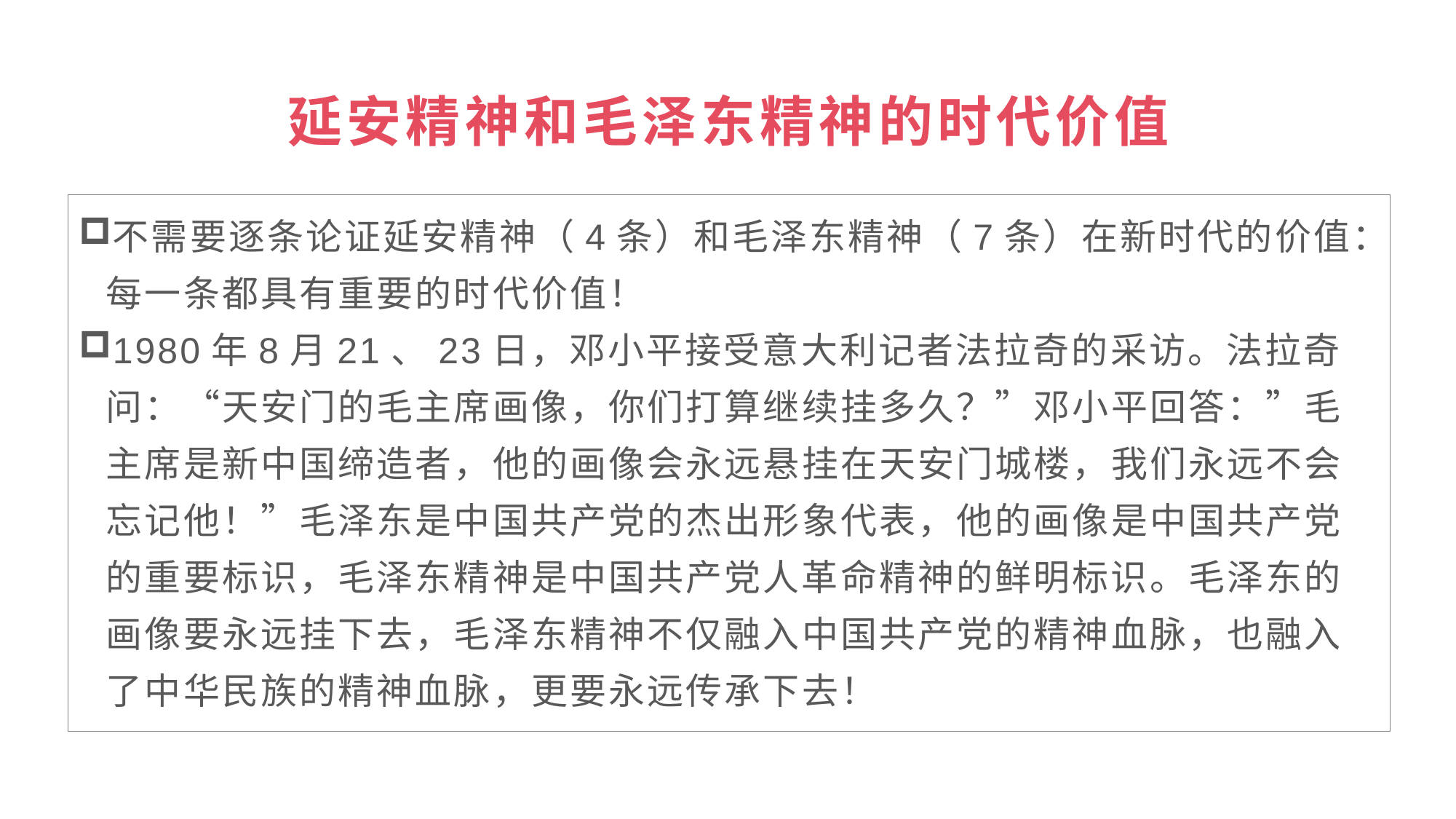

# 延安精神和毛泽东精神的时代价值
不需要逐条论证延安精神（4条）和毛泽东精神（7条）在新时代的价值：每一条都具有重要的时代价值！
1980年8月21、23日，邓小平接受意大利记者法拉奇的采访。法拉奇问：“天安门的毛主席画像，你们打算继续挂多久？”邓小平回答：”毛主席是新中国缔造者，他的画像会永远悬挂在天安门城楼，我们永远不会忘记他！”毛泽东是中国共产党的杰出形象代表，他的画像是中国共产党的重要标识，毛泽东精神是中国共产党人革命精神的鲜明标识。毛泽东的画像要永远挂下去，毛泽东精神不仅融入中国共产党的精神血脉，也融入了中华民族的精神血脉，更要永远传承下去！